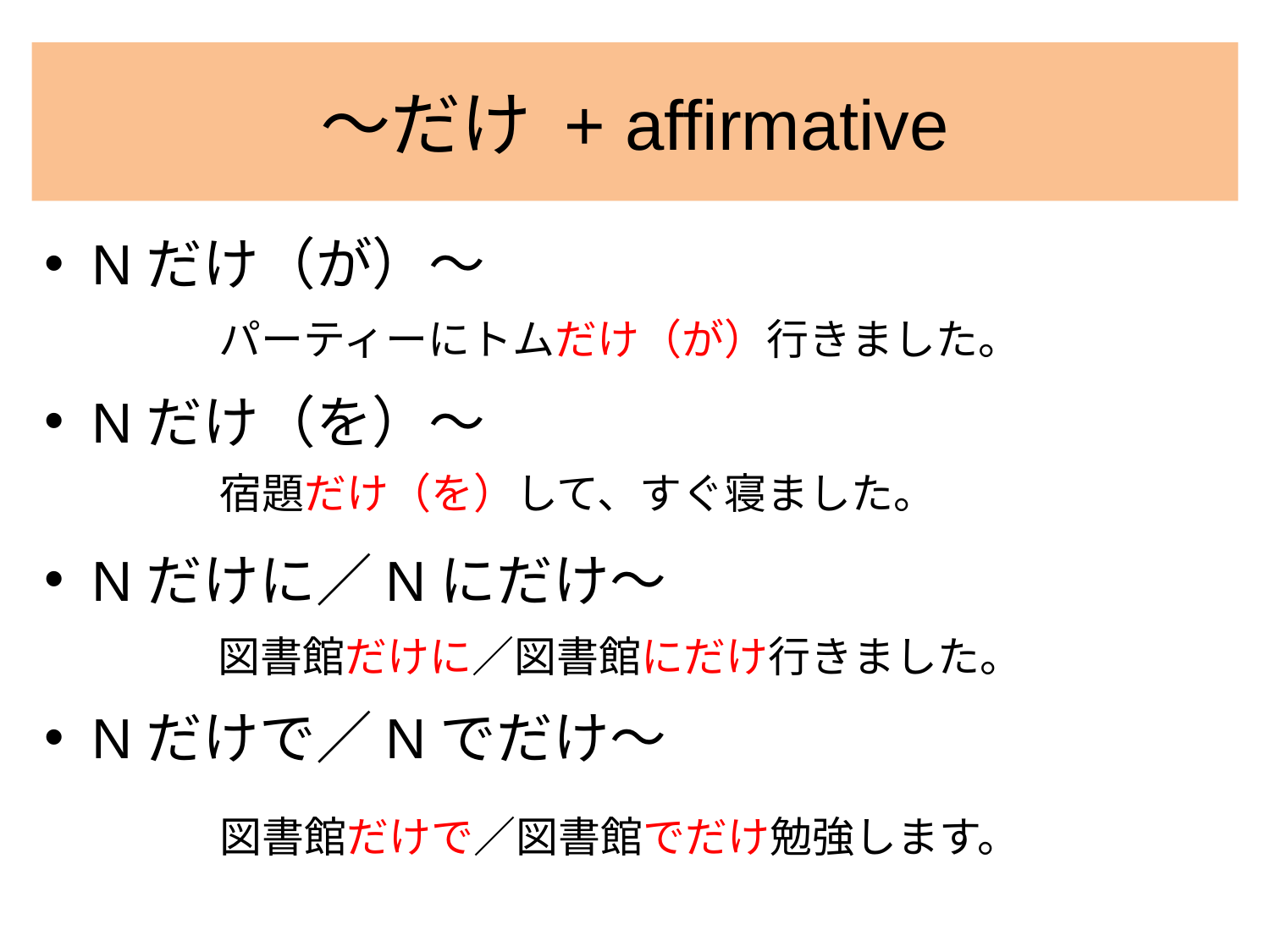

# 〜だけ + affirmative
Nだけ（が）〜

Nだけ（を）〜

Nだけに／Nにだけ〜

Nだけで／Nでだけ〜
パーティーにトムだけ（が）行きました。
宿題だけ（を）して、すぐ寝ました。
図書館だけに／図書館にだけ行きました。
図書館だけで／図書館でだけ勉強します。